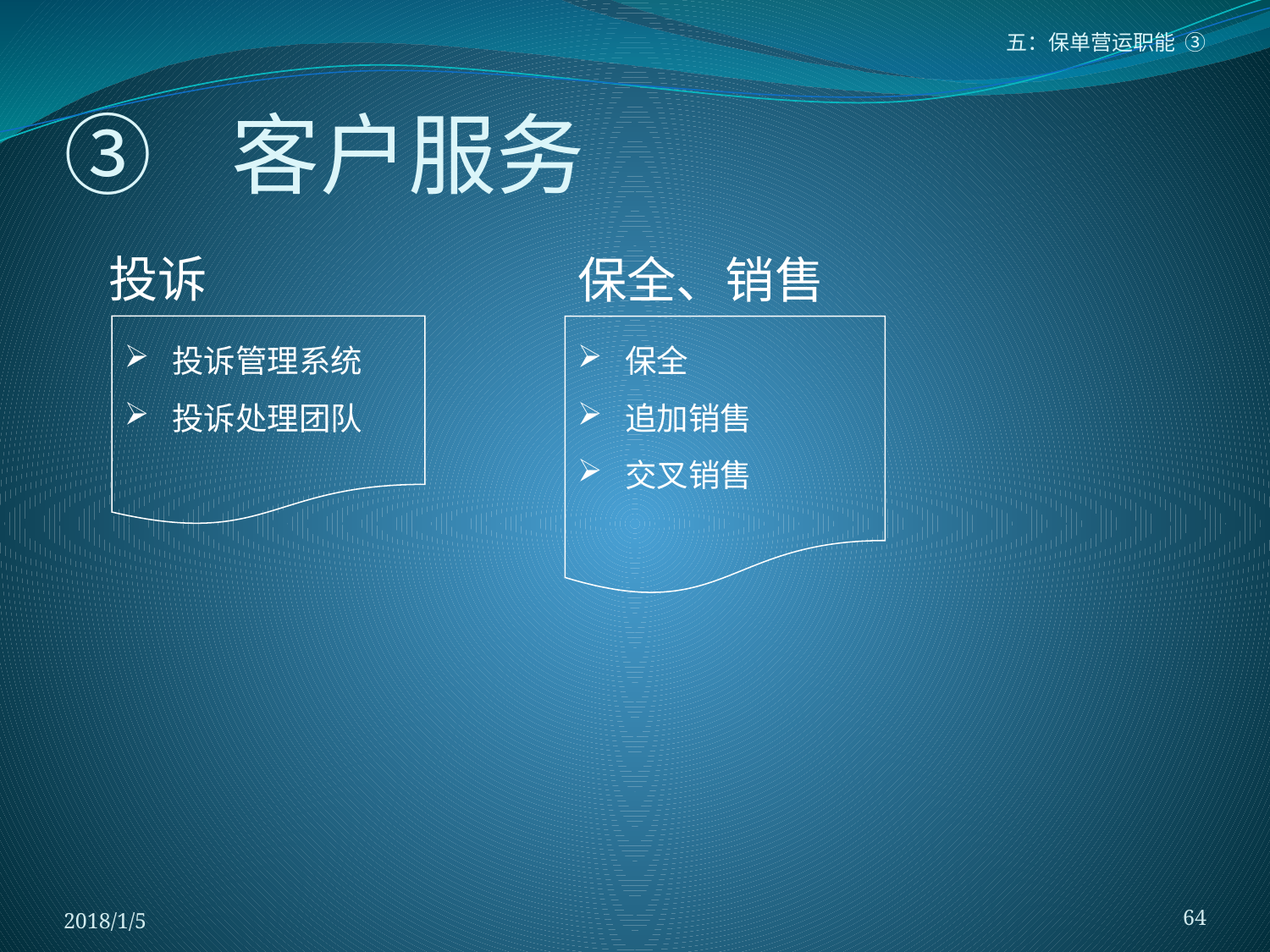

五：保单营运职能  ③
# ③   客户服务
投诉
保全、销售
投诉管理系统
投诉处理团队
保全
追加销售
交叉销售
2018/1/5
64